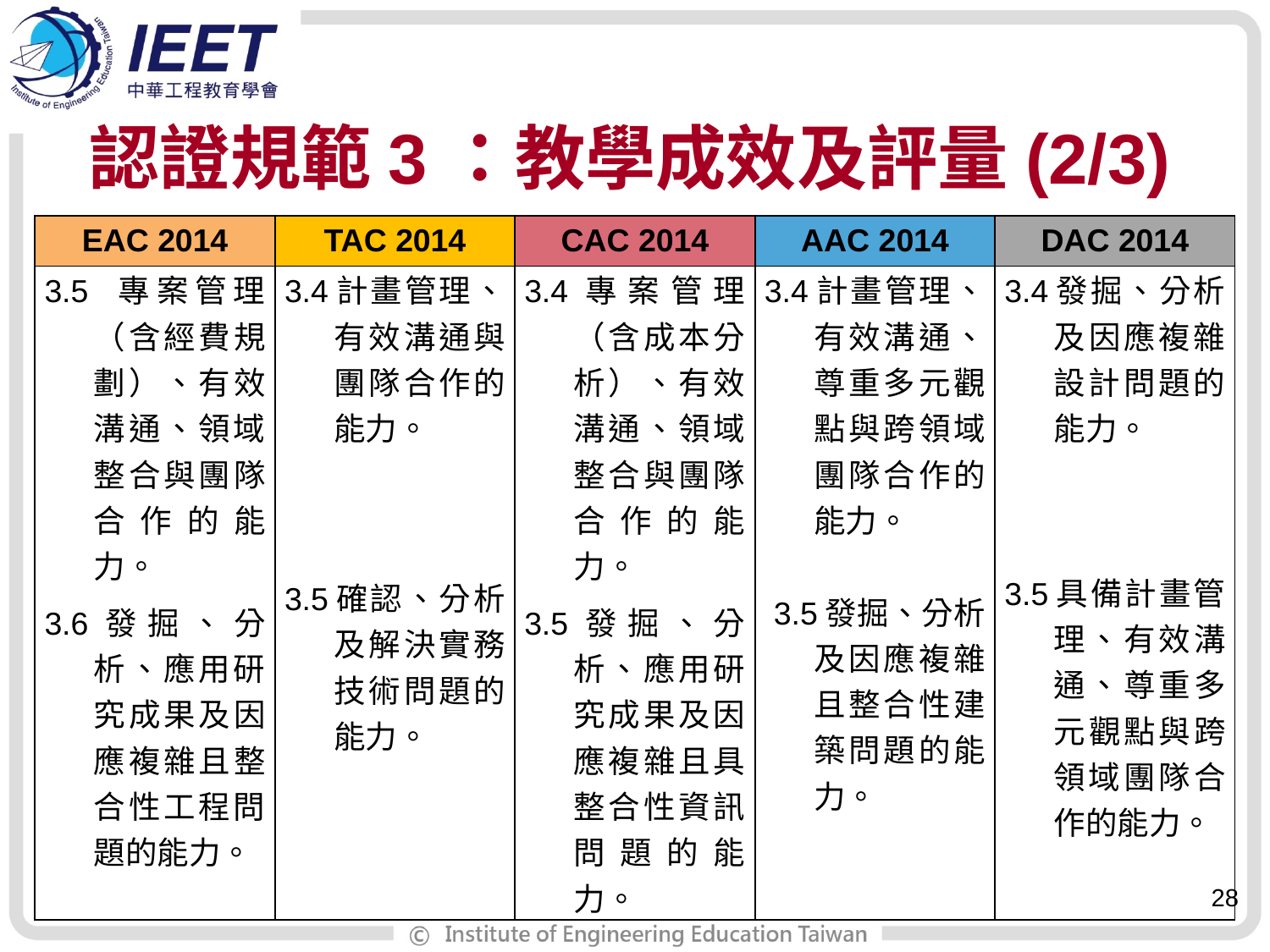

認證規範3：教學成效及評量(2/3)
| EAC 2014 | TAC 2014 | CAC 2014 | AAC 2014 | DAC 2014 |
| --- | --- | --- | --- | --- |
| 3.5 專案管理（含經費規劃）、有效溝通、領域整合與團隊合作的能力。 3.6 發掘、分析、應用研究成果及因應複雜且整合性工程問題的能力。 | 3.4 計畫管理、有效溝通與團隊合作的能力。 3.5 確認、分析及解決實務技術問題的能力。 | 3.4 專案管理（含成本分析）、有效溝通、領域整合與團隊合作的能力。 3.5 發掘、分析、應用研究成果及因應複雜且具整合性資訊問題的能力。 | 3.4 計畫管理、有效溝通、尊重多元觀點與跨領域團隊合作的能力。 3.5發掘、分析及因應複雜且整合性建築問題的能力。 | 3.4 發掘、分析及因應複雜設計問題的能力。 3.5 具備計畫管理、有效溝通、尊重多元觀點與跨領域團隊合作的能力。 |
28